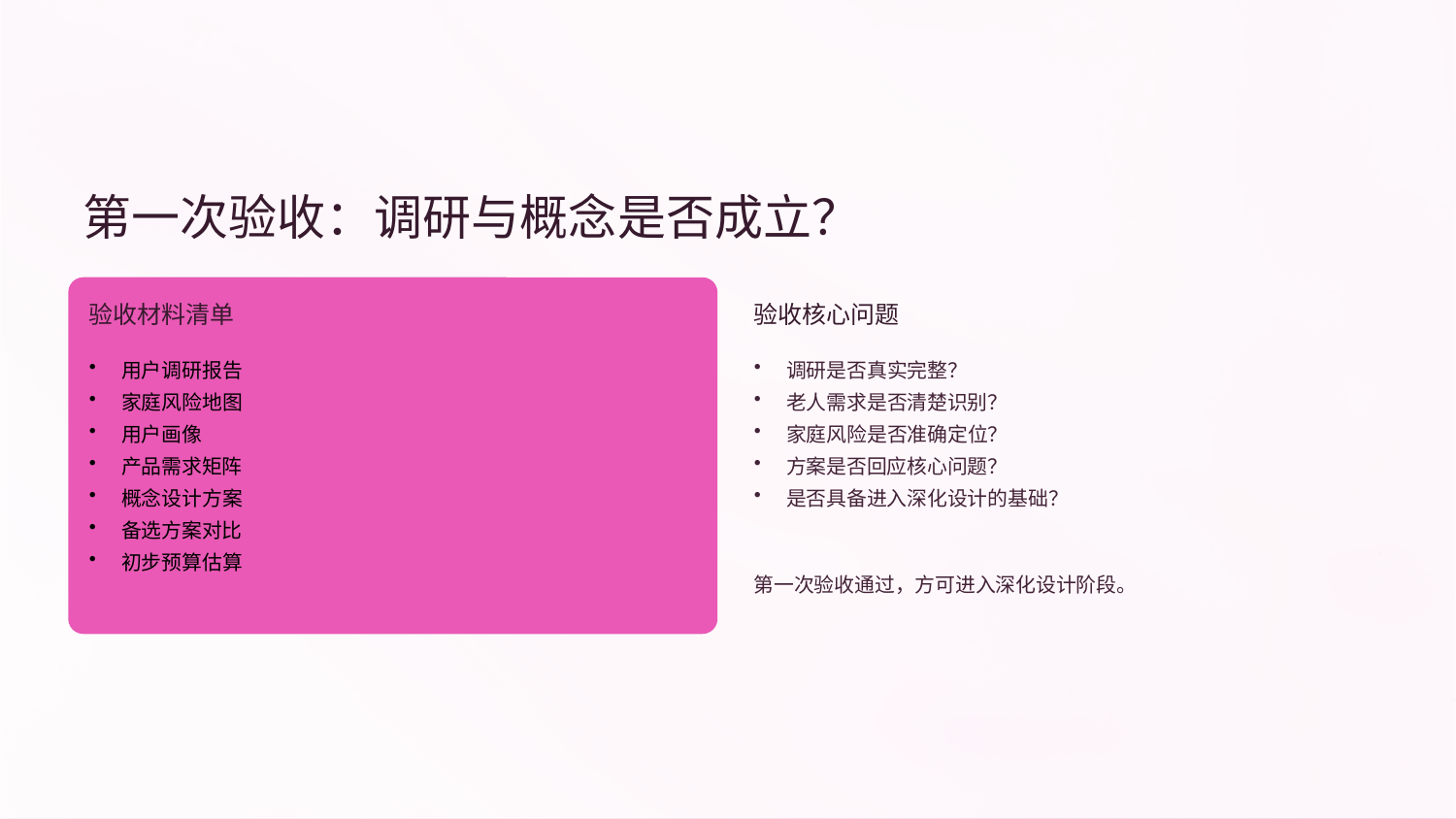

第一次验收：调研与概念是否成立？

验收材料清单
验收核心问题
用户调研报告
家庭风险地图
用户画像
产品需求矩阵
概念设计方案
备选方案对比
初步预算估算
调研是否真实完整？
老人需求是否清楚识别？
家庭风险是否准确定位？
方案是否回应核心问题？
是否具备进入深化设计的基础？
第一次验收通过，方可进入深化设计阶段。